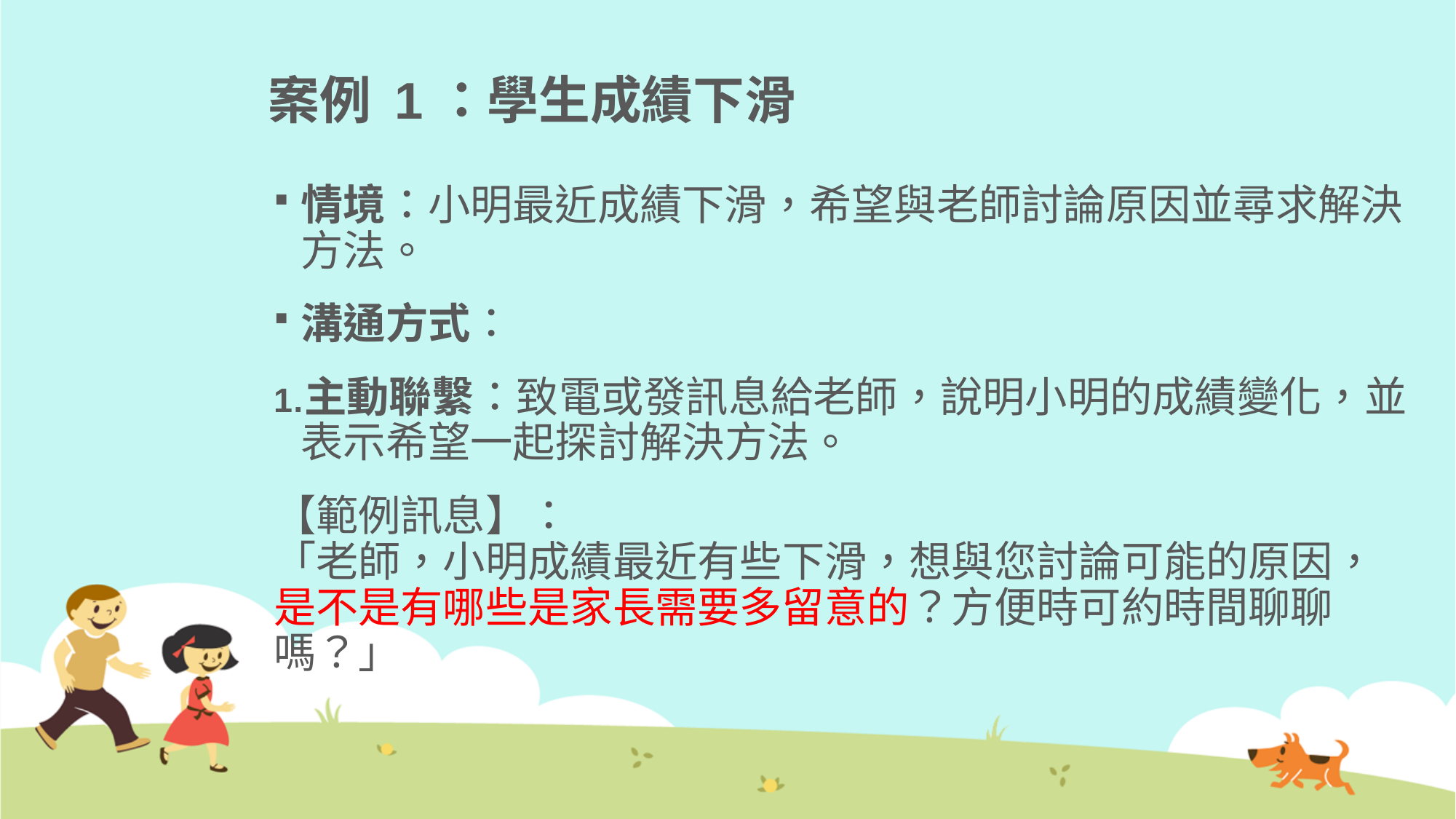

# 案例 1：學生成績下滑
情境：小明最近成績下滑，希望與老師討論原因並尋求解決方法。
溝通方式：
主動聯繫：致電或發訊息給老師，說明小明的成績變化，並表示希望一起探討解決方法。
【範例訊息】：
「老師，小明成績最近有些下滑，想與您討論可能的原因，是不是有哪些是家長需要多留意的？方便時可約時間聊聊嗎？」